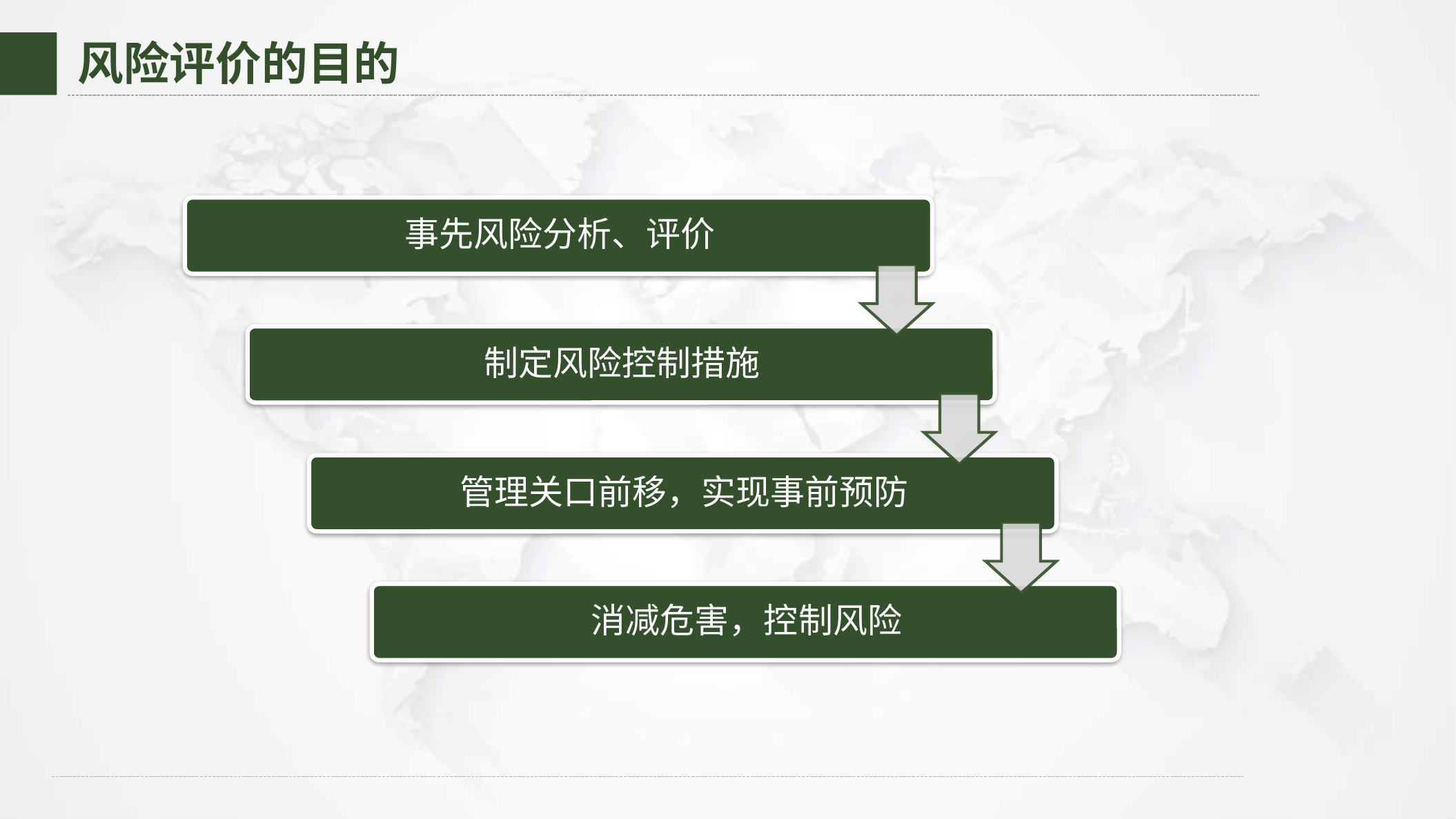

风险评价的目的
事先风险分析、评价
制定风险控制措施
管理关口前移，实现事前预防
消减危害，控制风险